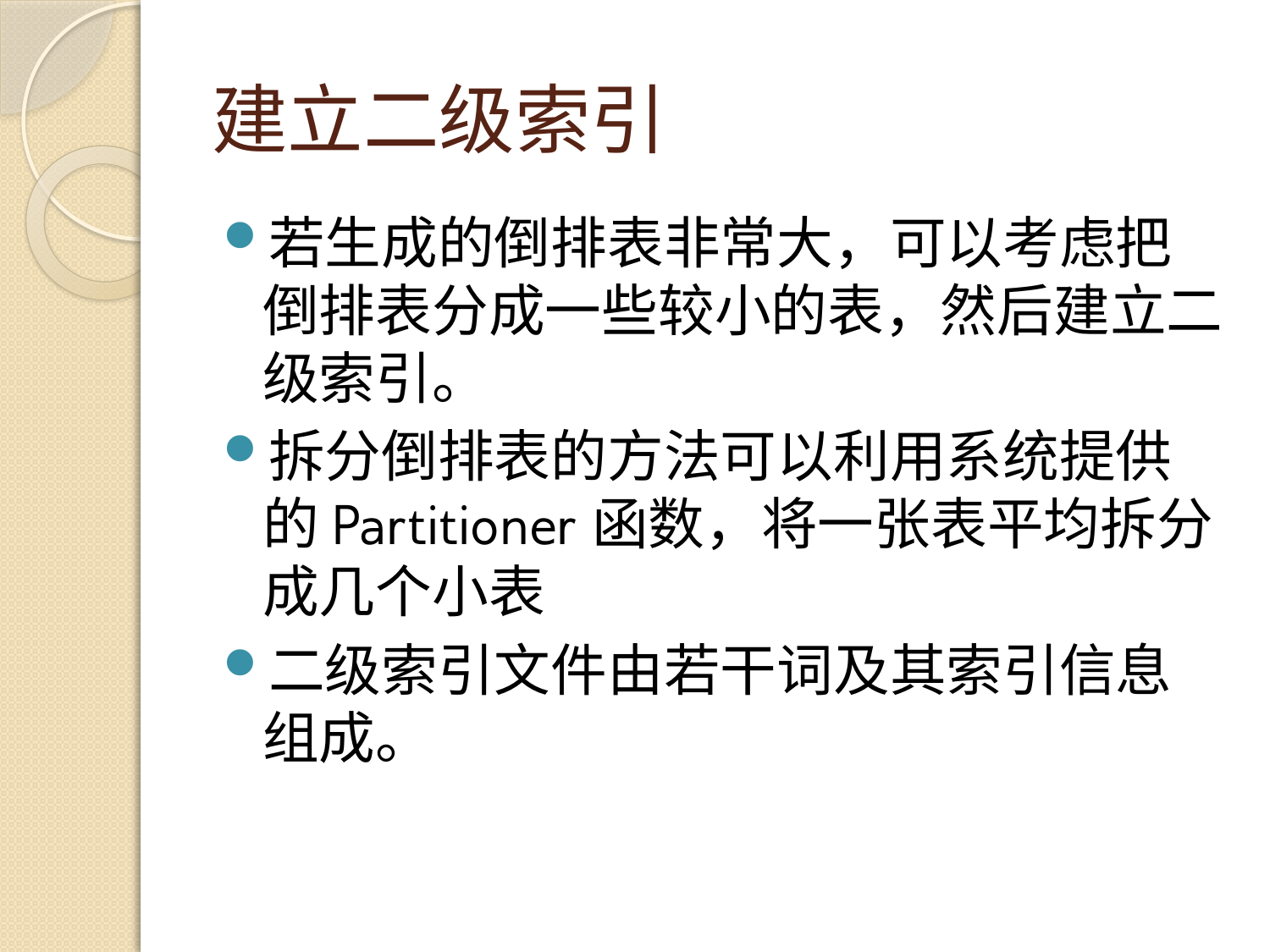

# 建立二级索引
若生成的倒排表非常大，可以考虑把倒排表分成一些较小的表，然后建立二级索引。
拆分倒排表的方法可以利用系统提供的Partitioner函数，将一张表平均拆分成几个小表
二级索引文件由若干词及其索引信息组成。